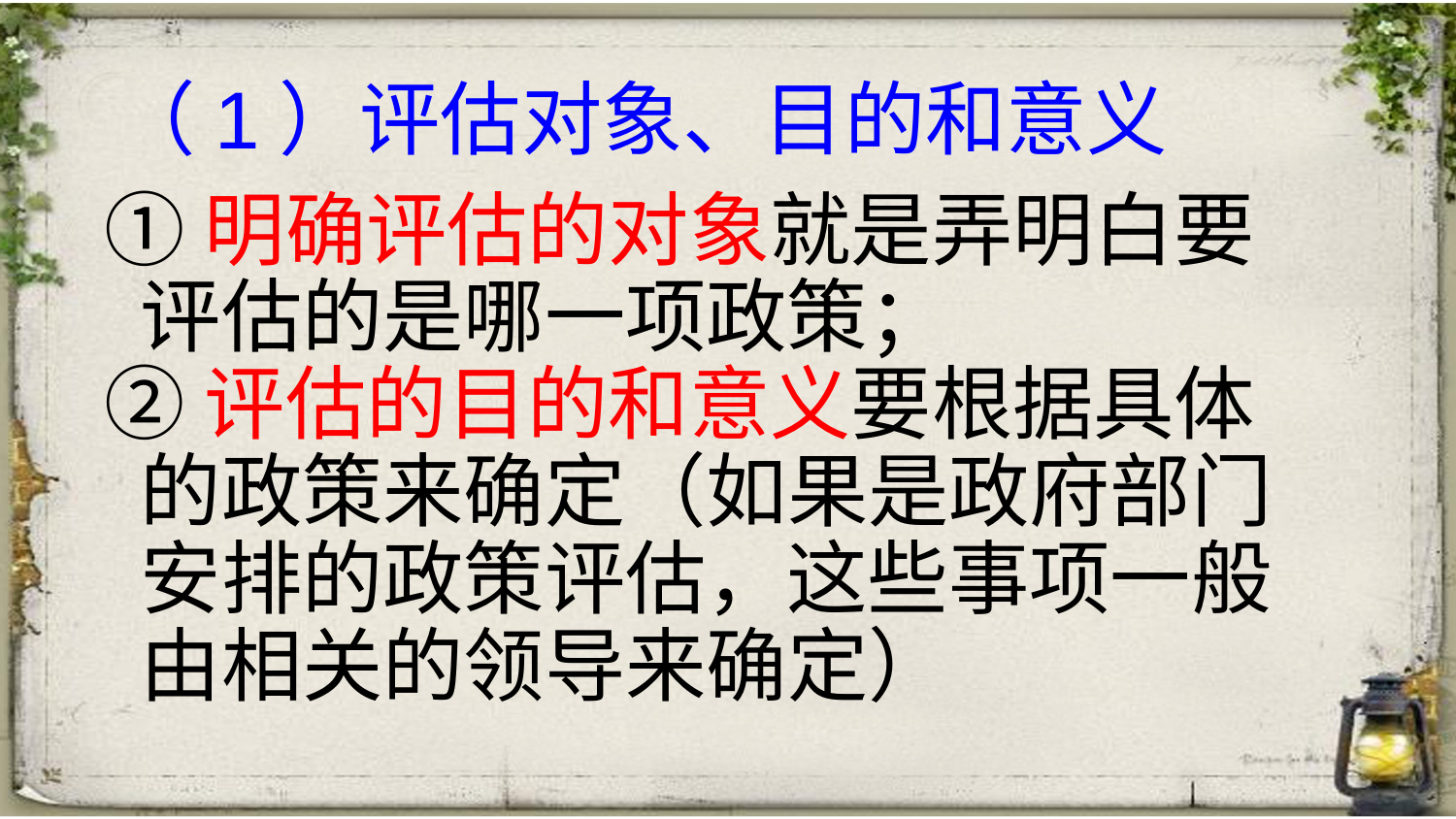

# （1）评估对象、目的和意义
①明确评估的对象就是弄明白要评估的是哪一项政策；
②评估的目的和意义要根据具体的政策来确定（如果是政府部门安排的政策评估，这些事项一般由相关的领导来确定）